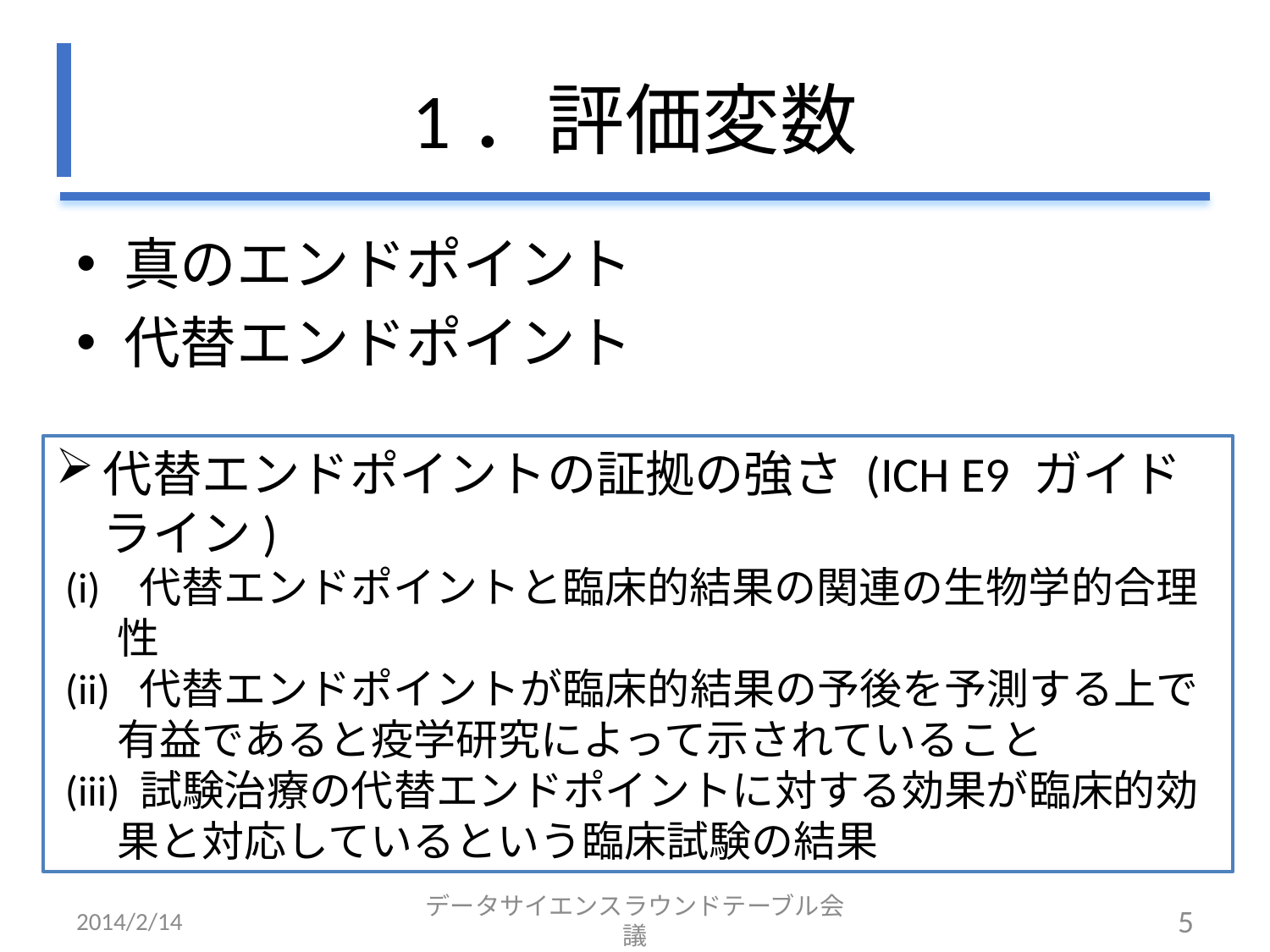

# 1．評価変数
真のエンドポイント
代替エンドポイント
代替エンドポイントの証拠の強さ (ICH E9 ガイドライン)
 (i)   代替エンドポイントと臨床的結果の関連の生物学的合理性
 (ii)  代替エンドポイントが臨床的結果の予後を予測する上で有益であると疫学研究によって示されていること
 (iii) 試験治療の代替エンドポイントに対する効果が臨床的効果と対応しているという臨床試験の結果
2014/2/14
データサイエンスラウンドテーブル会議
5